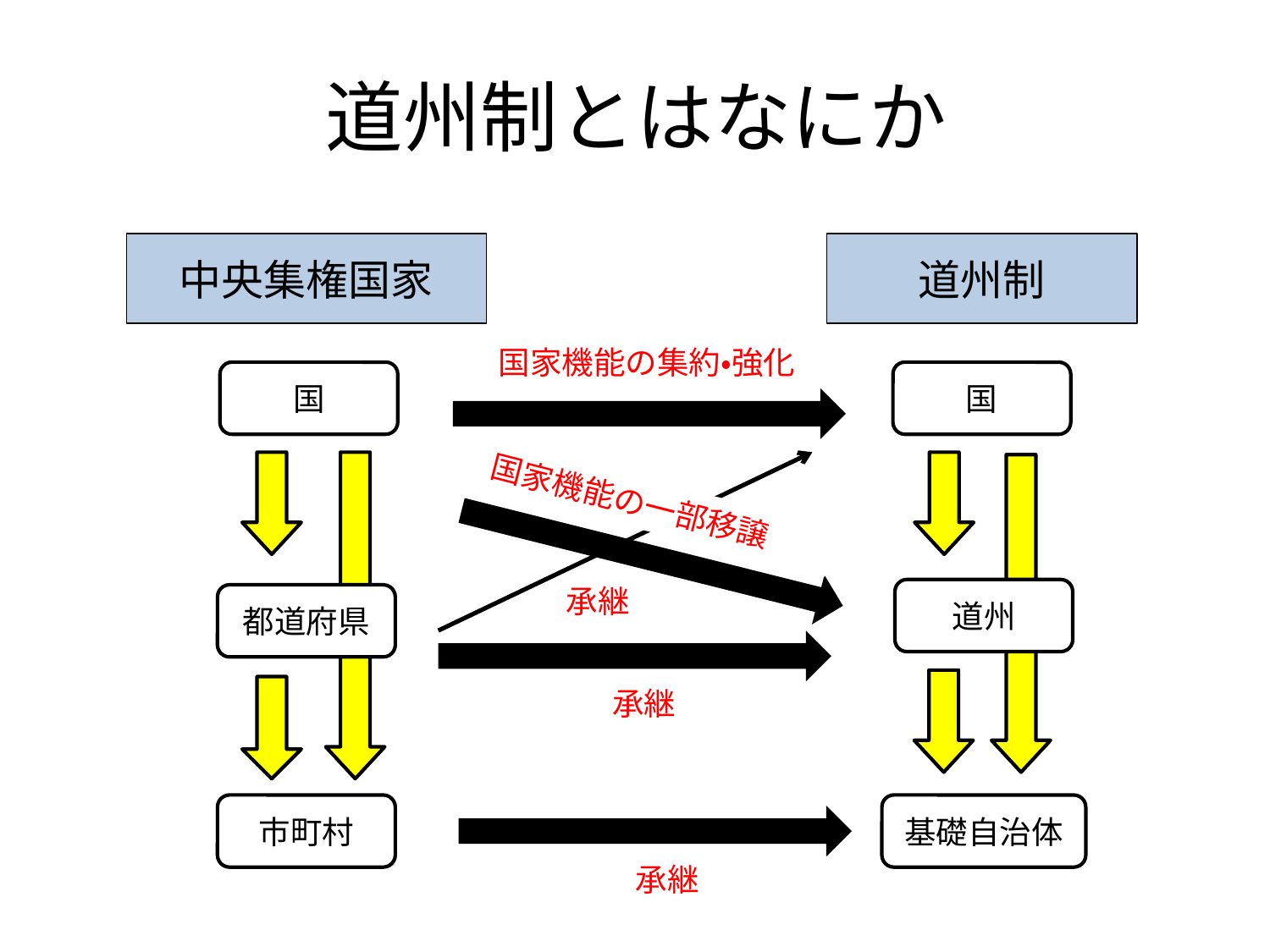

# 道州制とはなにか
中央集権国家
国

都道府県

市町村
道州制
国

道州

基礎自治体
国家機能の集約・強化

承継

承継
国家機能の一部移譲

承継